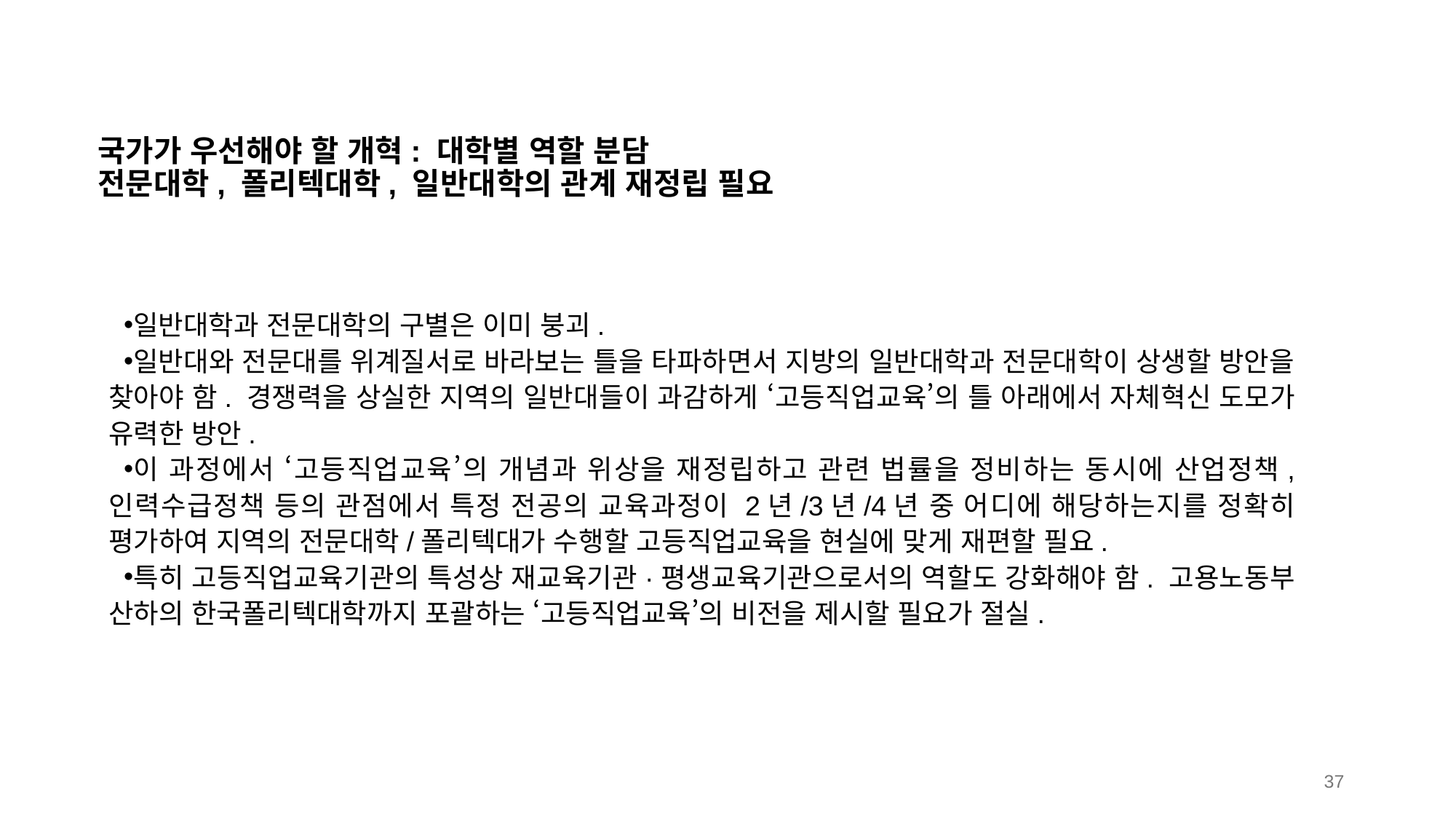

# 국가가 우선해야 할 개혁: 대학별 역할 분담 전문대학, 폴리텍대학, 일반대학의 관계 재정립 필요
일반대학과 전문대학의 구별은 이미 붕괴.
일반대와 전문대를 위계질서로 바라보는 틀을 타파하면서 지방의 일반대학과 전문대학이 상생할 방안을 찾아야 함. 경쟁력을 상실한 지역의 일반대들이 과감하게 ‘고등직업교육’의 틀 아래에서 자체혁신 도모가 유력한 방안.
이 과정에서 ‘고등직업교육’의 개념과 위상을 재정립하고 관련 법률을 정비하는 동시에 산업정책, 인력수급정책 등의 관점에서 특정 전공의 교육과정이 2년/3년/4년 중 어디에 해당하는지를 정확히 평가하여 지역의 전문대학/폴리텍대가 수행할 고등직업교육을 현실에 맞게 재편할 필요.
특히 고등직업교육기관의 특성상 재교육기관·평생교육기관으로서의 역할도 강화해야 함. 고용노동부 산하의 한국폴리텍대학까지 포괄하는 ‘고등직업교육’의 비전을 제시할 필요가 절실.
37